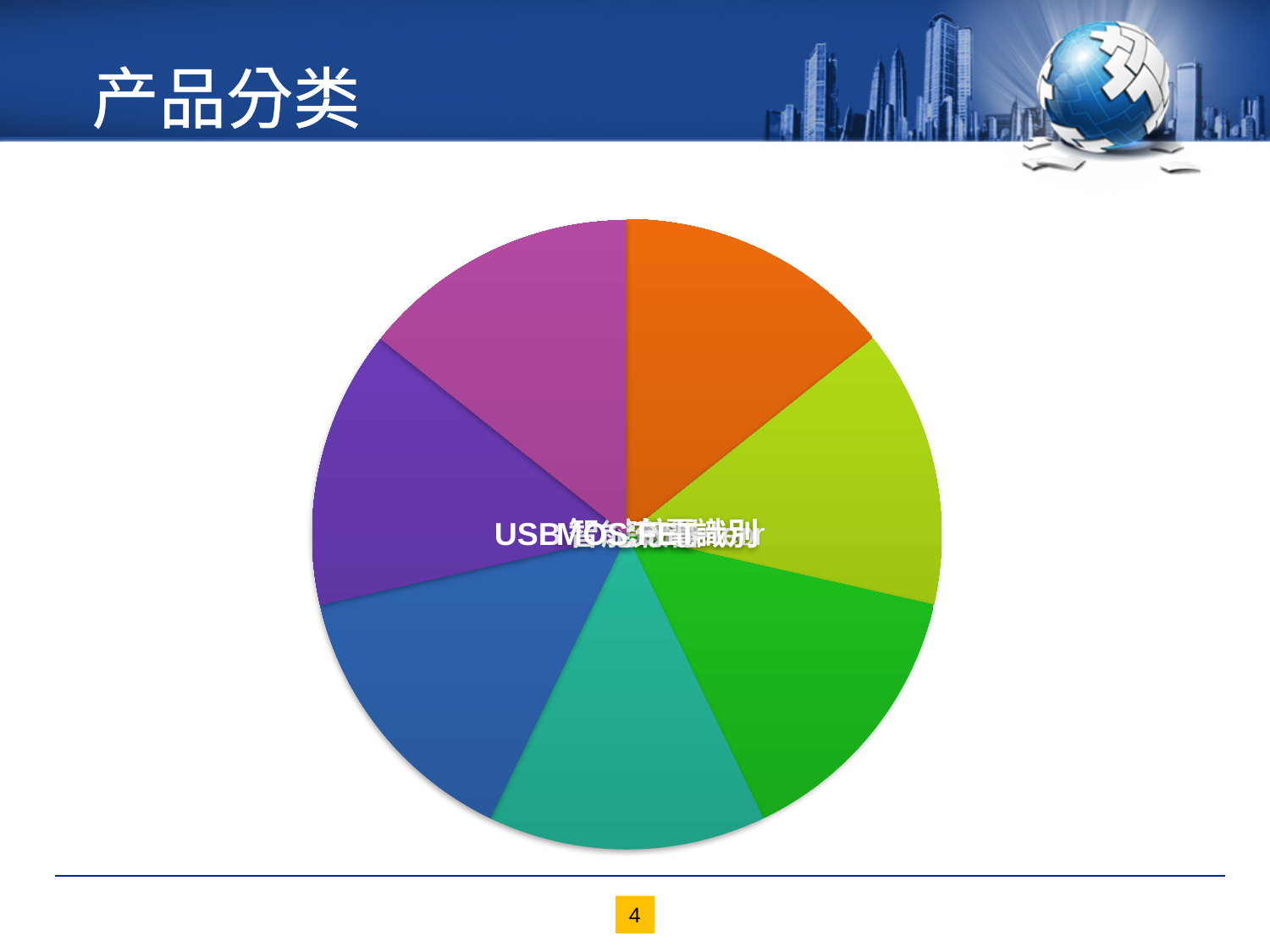

产品分类
AC/DC Converter
PC SPS Supervisor
基準IC
DC-DC Conveter
OP比較器
USB智能充電識別
MOS FET